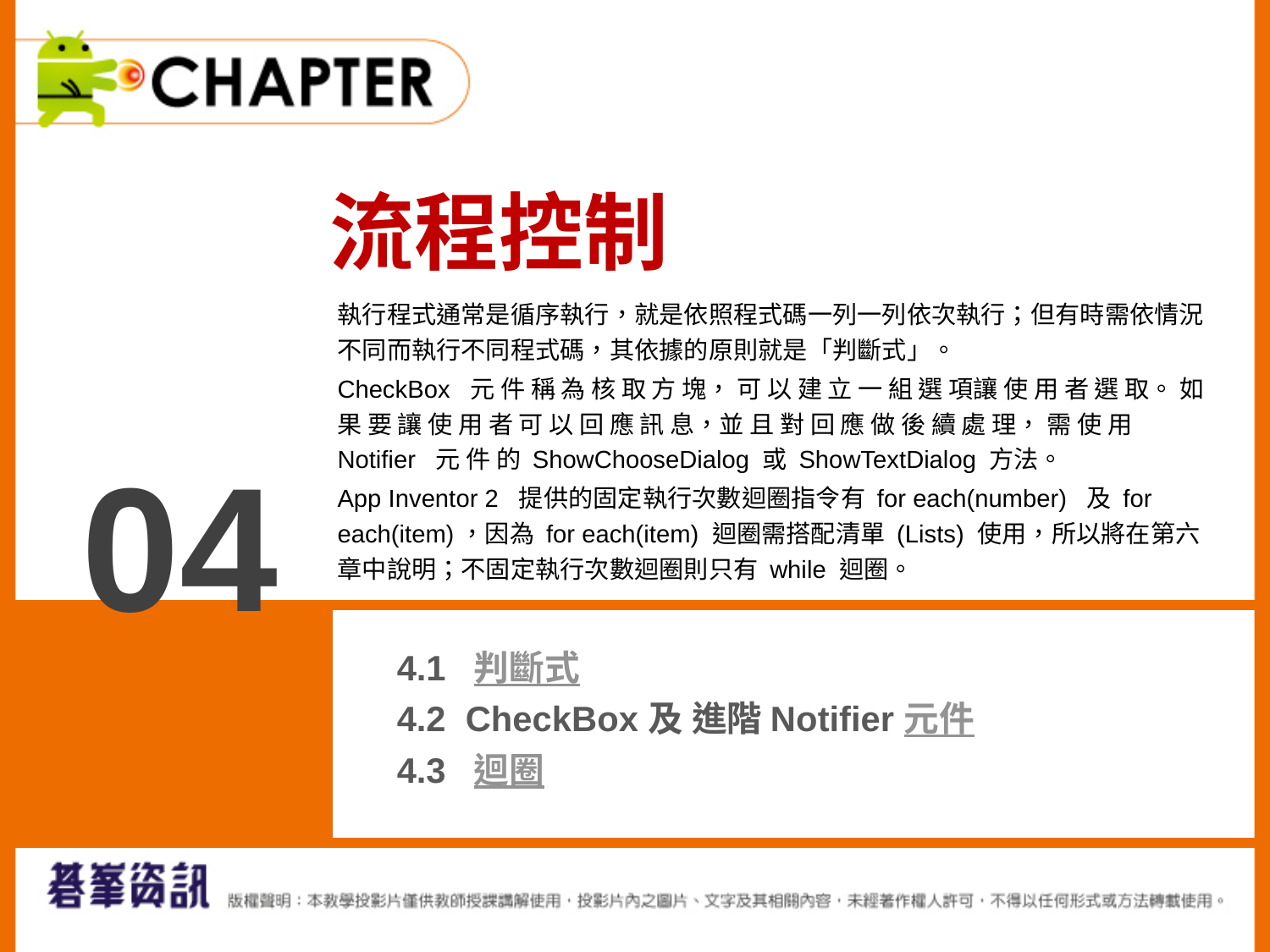

流程控制
執行程式通常是循序執行，就是依照程式碼一列一列依次執行；但有時需依情況不同而執行不同程式碼，其依據的原則就是「判斷式」。
CheckBox  元 件 稱 為 核 取 方 塊， 可 以 建 立 一 組 選 項讓 使 用 者 選 取。 如 果 要 讓 使 用 者 可 以 回 應 訊 息，並 且 對 回 應 做 後 續 處 理， 需 使 用 Notiﬁer  元 件 的 ShowChooseDialog 或 ShowTextDialog 方法。
App Inventor 2  提供的固定執行次數迴圈指令有 for each(number)  及 for each(item)，因為 for each(item) 迴圈需搭配清單 (Lists) 使用，所以將在第六章中說明；不固定執行次數迴圈則只有 while 迴圈。
04
4.1  判斷式
4.2  CheckBox 及 進階 Notifier 元件
4.3  迴圈